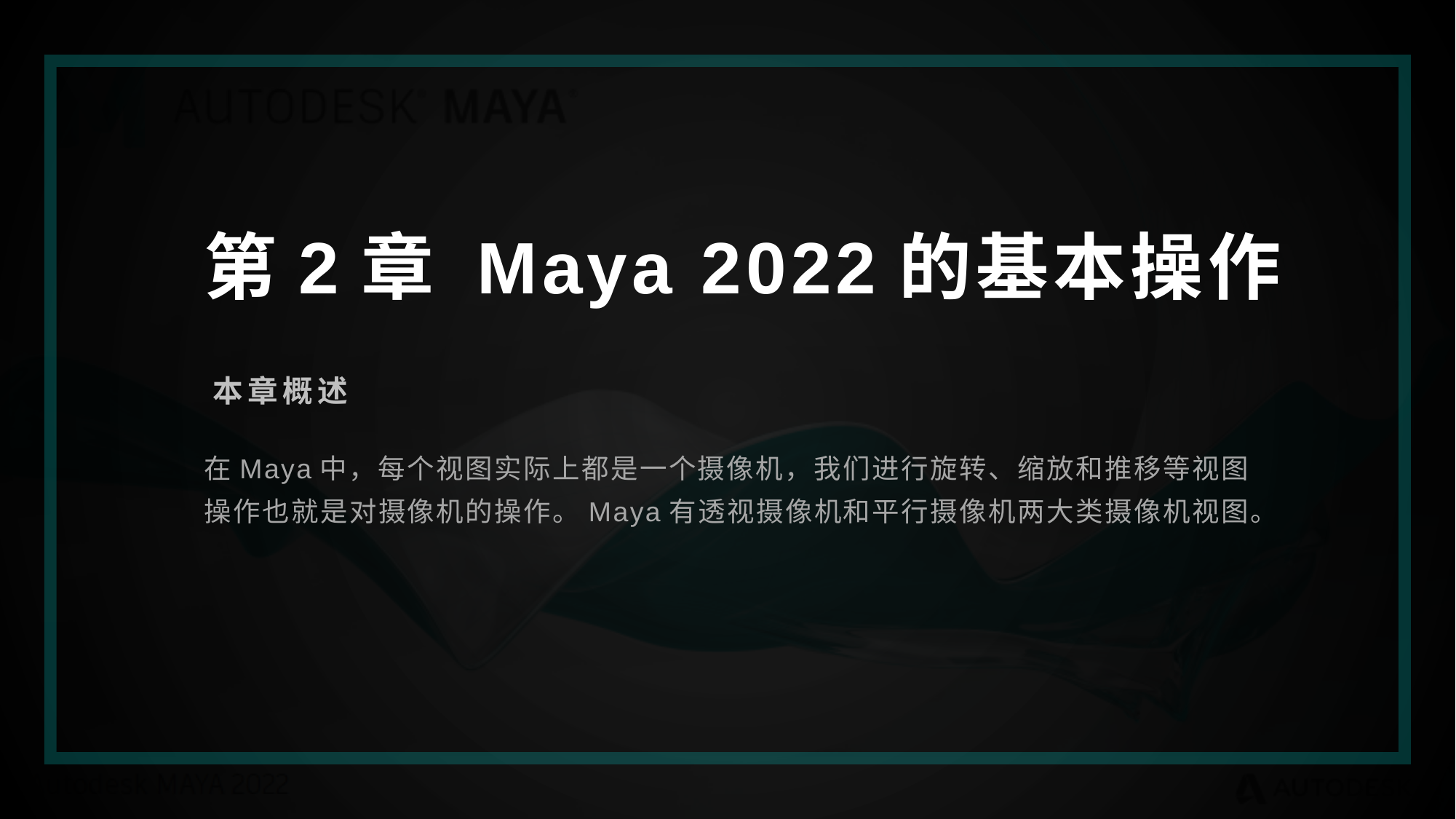

第2章 Maya 2022的基本操作
在Maya中，每个视图实际上都是一个摄像机，我们进行旋转、缩放和推移等视图操作也就是对摄像机的操作。Maya有透视摄像机和平行摄像机两大类摄像机视图。